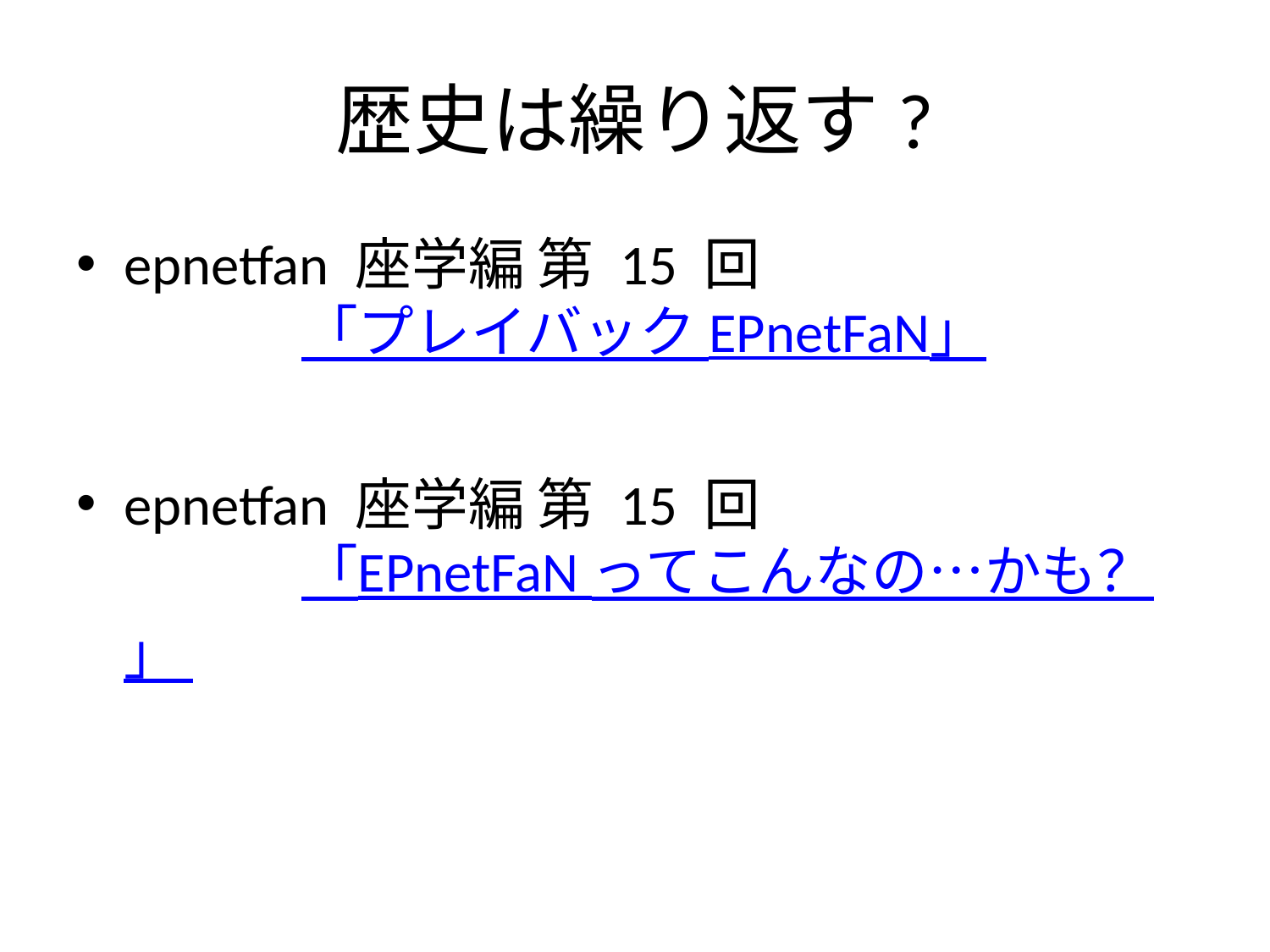

# 歴史は繰り返す?
epnetfan 座学編 第 15 回
              「プレイバック EPnetFaN」

epnetfan 座学編 第 15 回
              「EPnetFaN ってこんなの…かも？」